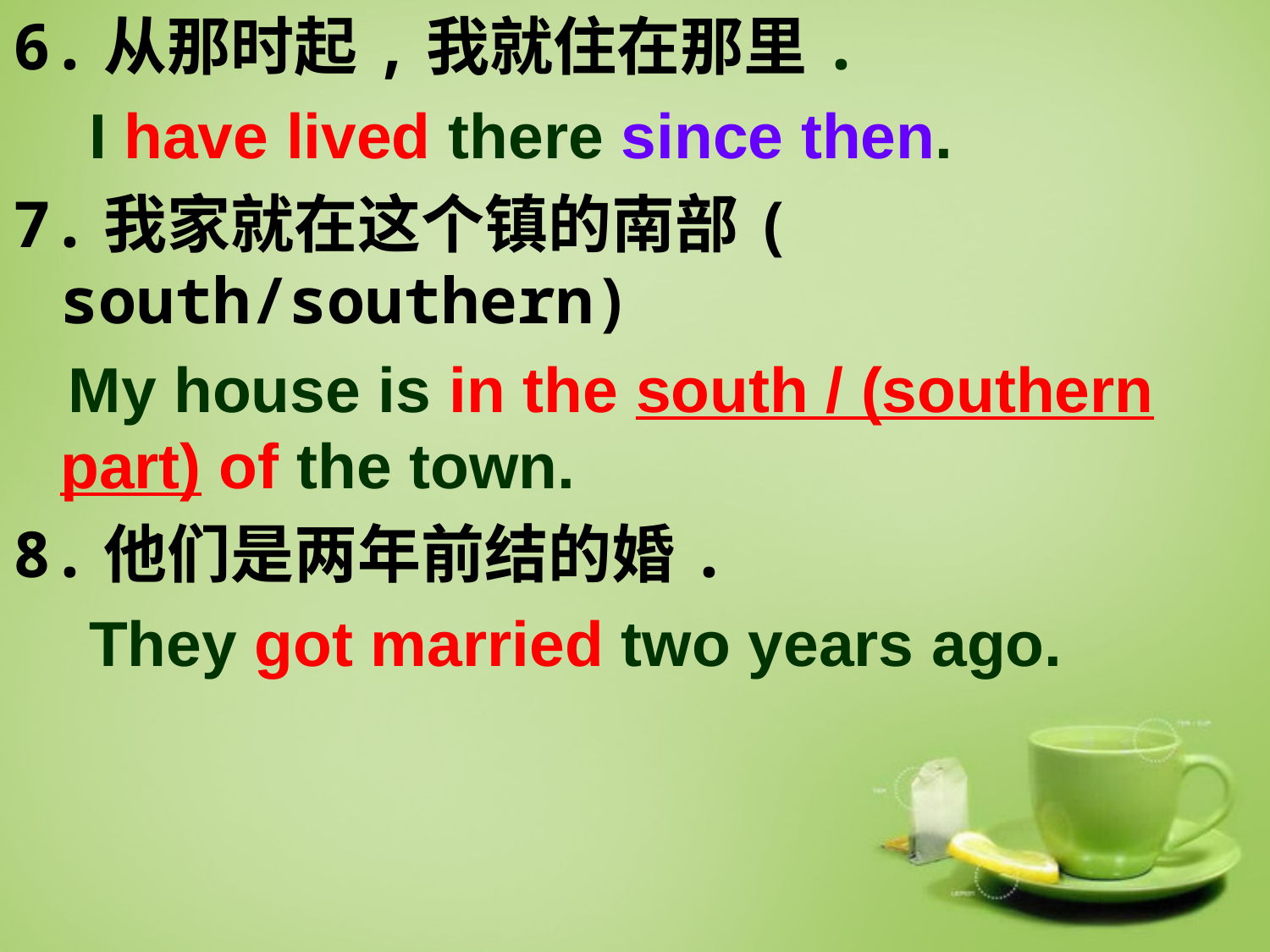

6.从那时起,我就住在那里.
  I have lived there since then.
7.我家就在这个镇的南部( south/southern)
  My house is in the south / (southern part) of the town.
8.他们是两年前结的婚.
  They got married two years ago.